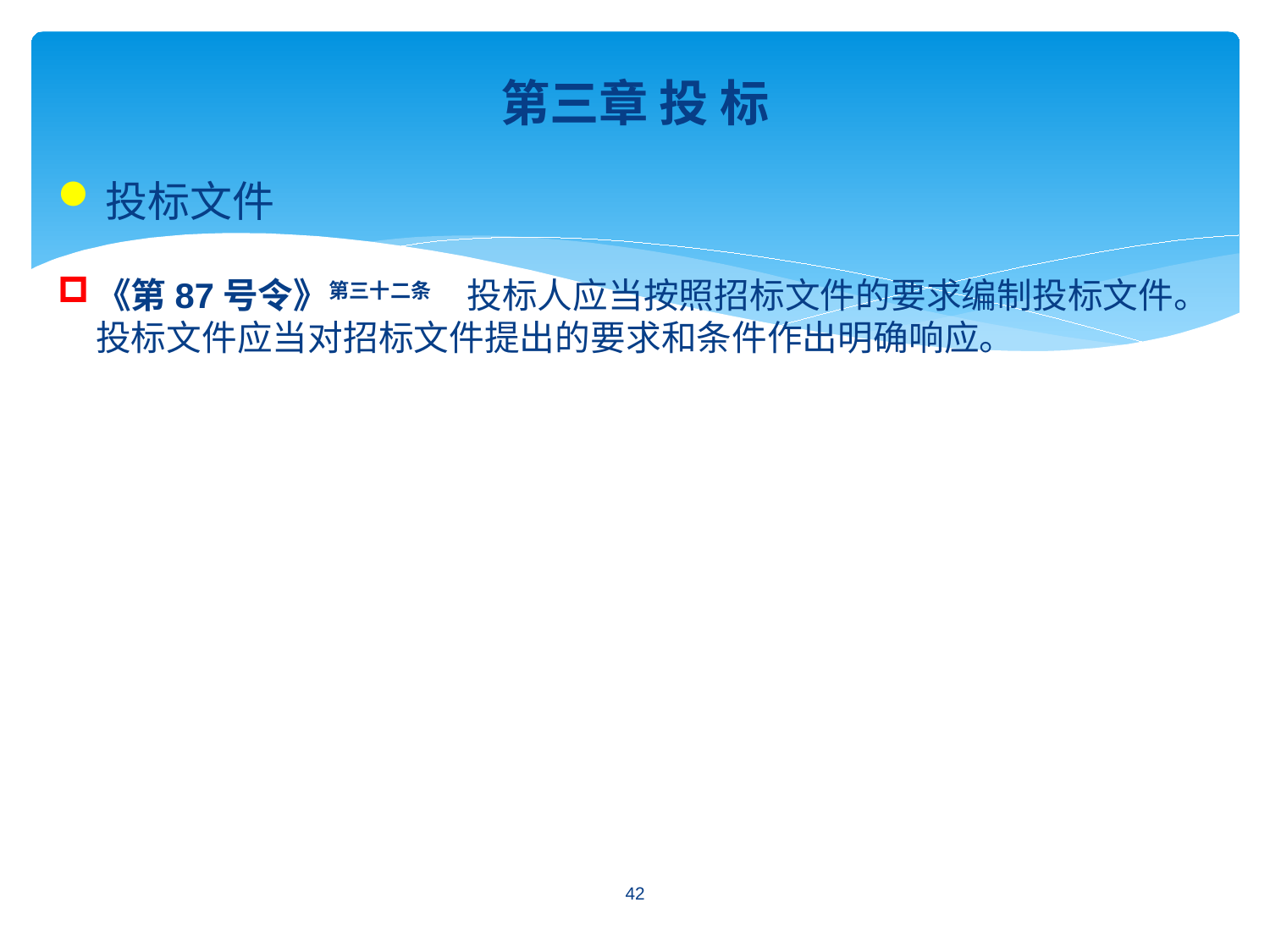

第三章 投 标
投标文件
《第87号令》第三十二条　投标人应当按照招标文件的要求编制投标文件。投标文件应当对招标文件提出的要求和条件作出明确响应。

42